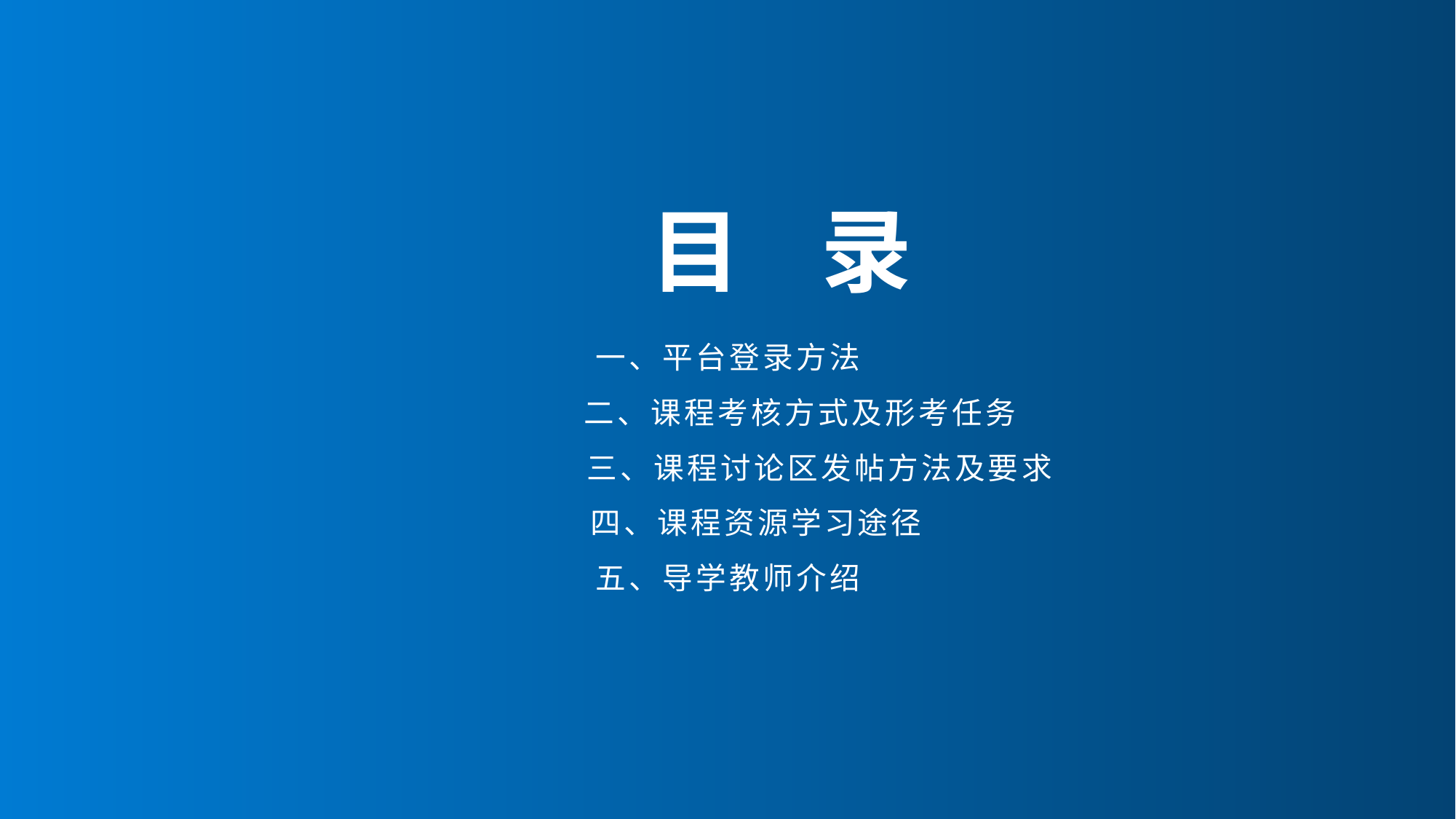

# 目   录
一、平台登录方法
              二、课程考核方式及形考任务
                  三、课程讨论区发帖方法及要求
     四、课程资源学习途径
五、导学教师介绍